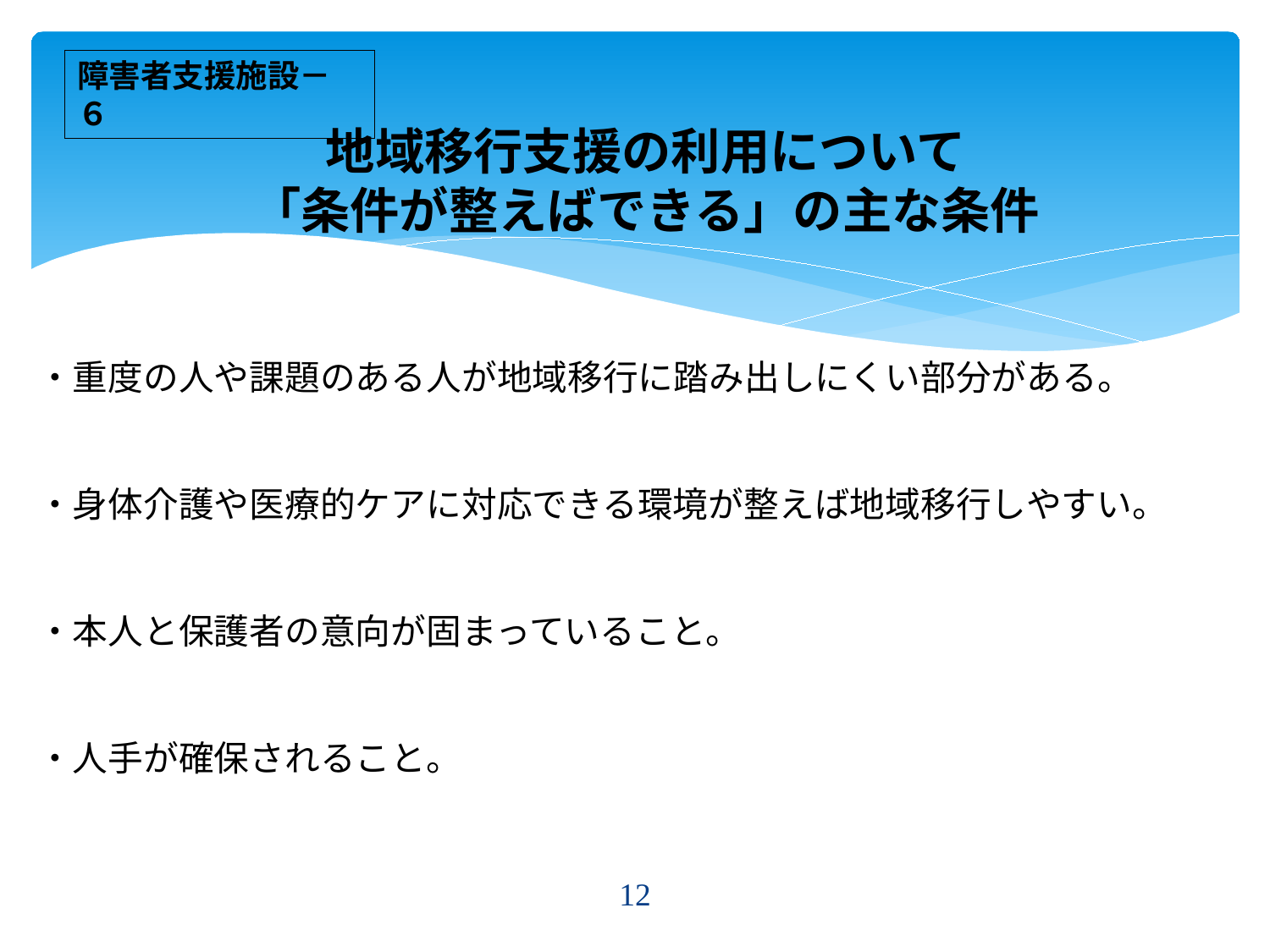

障害者支援施設－６
# 地域移行支援の利用について 「条件が整えばできる」の主な条件
・重度の人や課題のある人が地域移行に踏み出しにくい部分がある。

・身体介護や医療的ケアに対応できる環境が整えば地域移行しやすい。

・本人と保護者の意向が固まっていること。

・人手が確保されること。
12